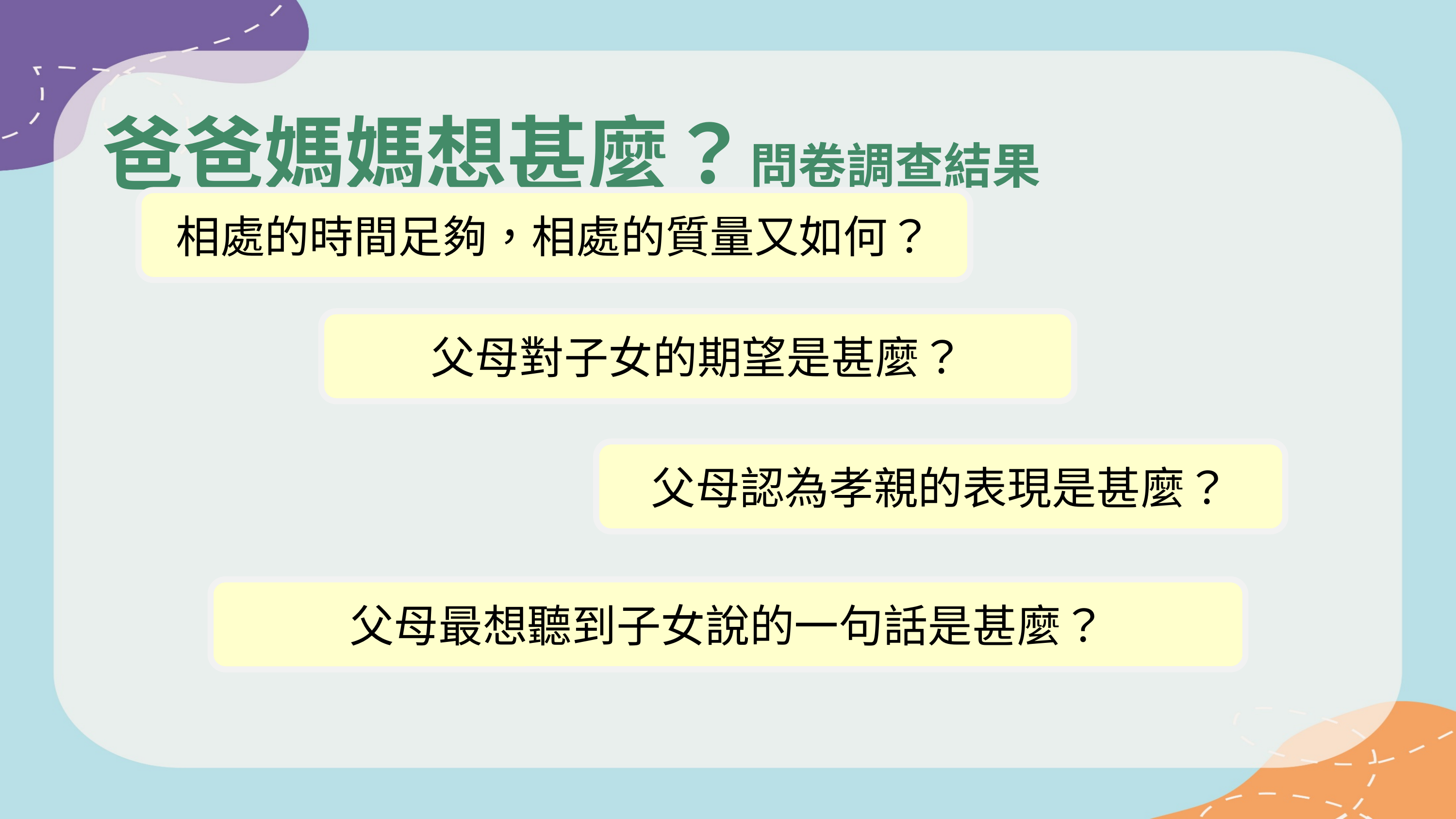

爸爸媽媽想甚麼？問卷調查結果
相處的時間足夠，相處的質量又如何？
父母對子女的期望是甚麼？
父母認為孝親的表現是甚麼？
父母最想聽到子女說的一句話是甚麼？